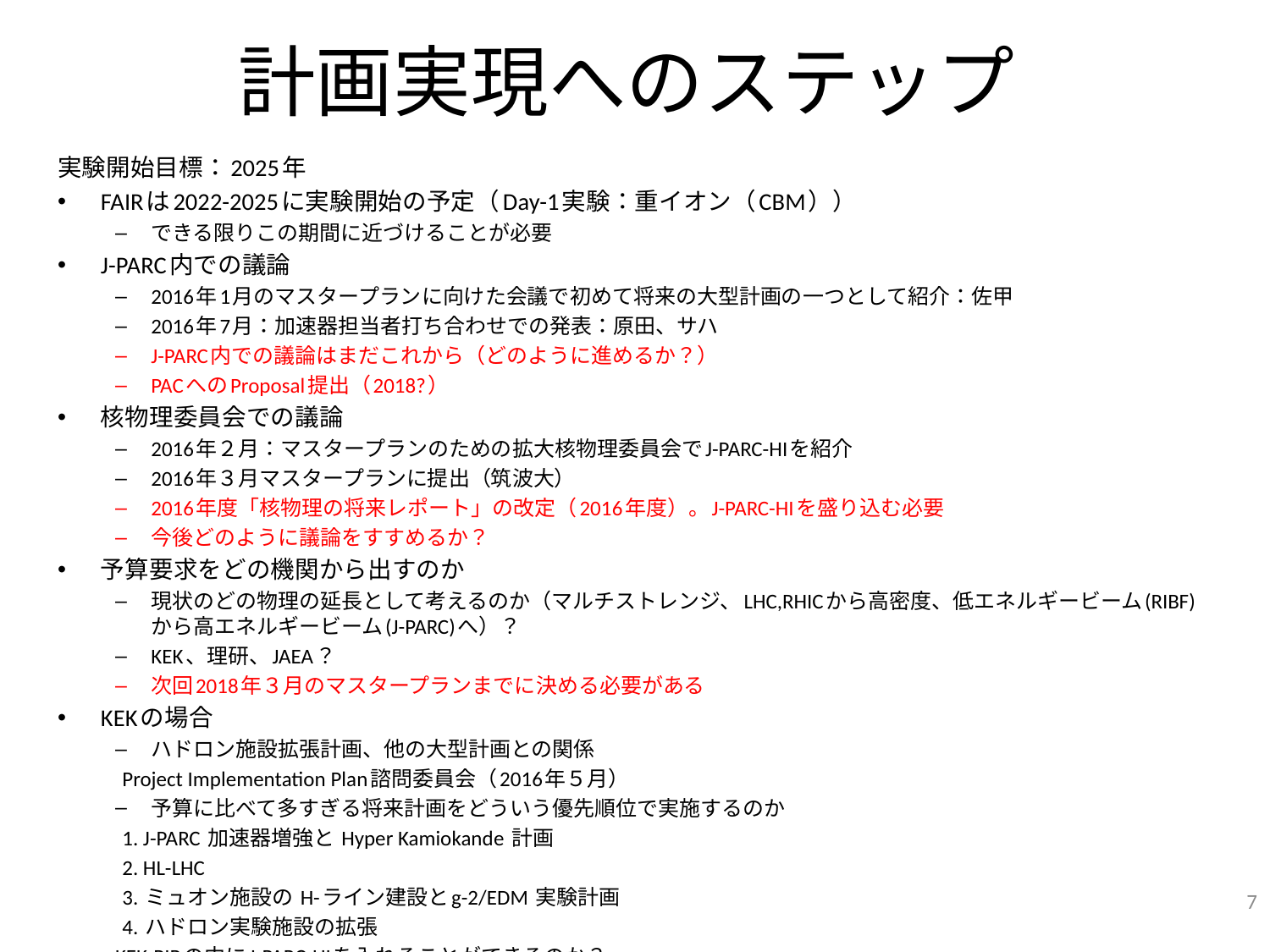

# 計画実現へのステップ
実験開始目標：2025年
FAIRは2022-2025に実験開始の予定（Day-1実験：重イオン（CBM））
できる限りこの期間に近づけることが必要
J-PARC内での議論
2016年1月のマスタープランに向けた会議で初めて将来の大型計画の一つとして紹介：佐甲
2016年7月：加速器担当者打ち合わせでの発表：原田、サハ
J-PARC内での議論はまだこれから（どのように進めるか？）
PACへのProposal提出（2018?）
核物理委員会での議論
2016年２月：マスタープランのための拡大核物理委員会でJ-PARC-HIを紹介
2016年３月マスタープランに提出（筑波大）
2016年度「核物理の将来レポート」の改定（2016年度）。J-PARC-HIを盛り込む必要
今後どのように議論をすすめるか？
予算要求をどの機関から出すのか
現状のどの物理の延長として考えるのか（マルチストレンジ、LHC,RHICから高密度、低エネルギービーム(RIBF)から高エネルギービーム(J-PARC)へ）？
KEK、理研、JAEA？
次回2018年３月のマスタープランまでに決める必要がある
KEKの場合
ハドロン施設拡張計画、他の大型計画との関係
Project Implementation Plan諮問委員会（2016年５月）
予算に比べて多すぎる将来計画をどういう優先順位で実施するのか
1. J-PARC 加速器増強と Hyper Kamiokande 計画
2. HL-LHC
3. ミュオン施設の H-ライン建設とg-2/EDM 実験計画
4. ハドロン実験施設の拡張
KEK-PIPの中にJ-PARC-HIを入れることができるのか？
7